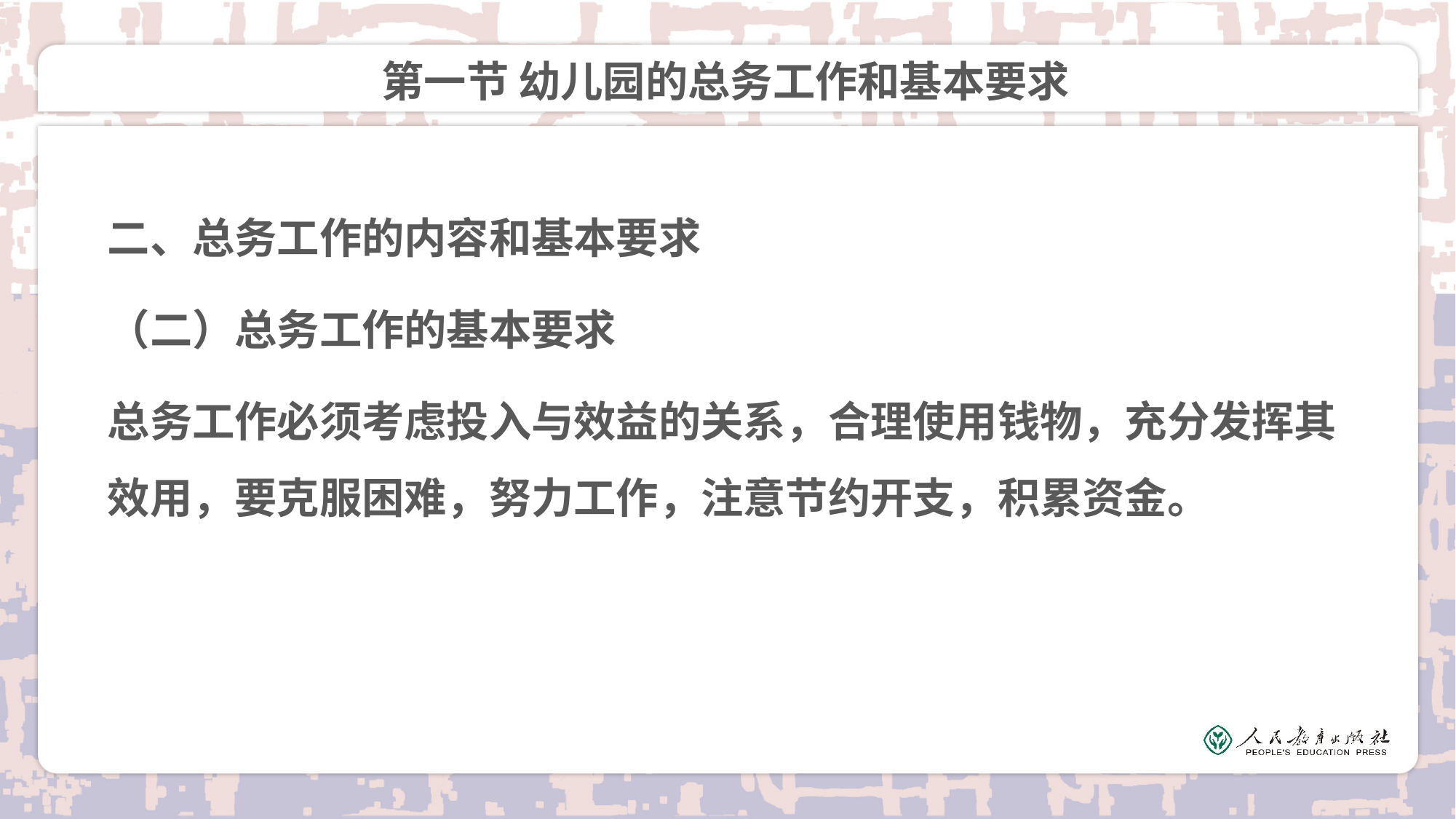

# 第一节 幼儿园的总务工作和基本要求
二、总务工作的内容和基本要求
（二）总务工作的基本要求
总务工作必须考虑投入与效益的关系，合理使用钱物，充分发挥其效用，要克服困难，努力工作，注意节约开支，积累资金。